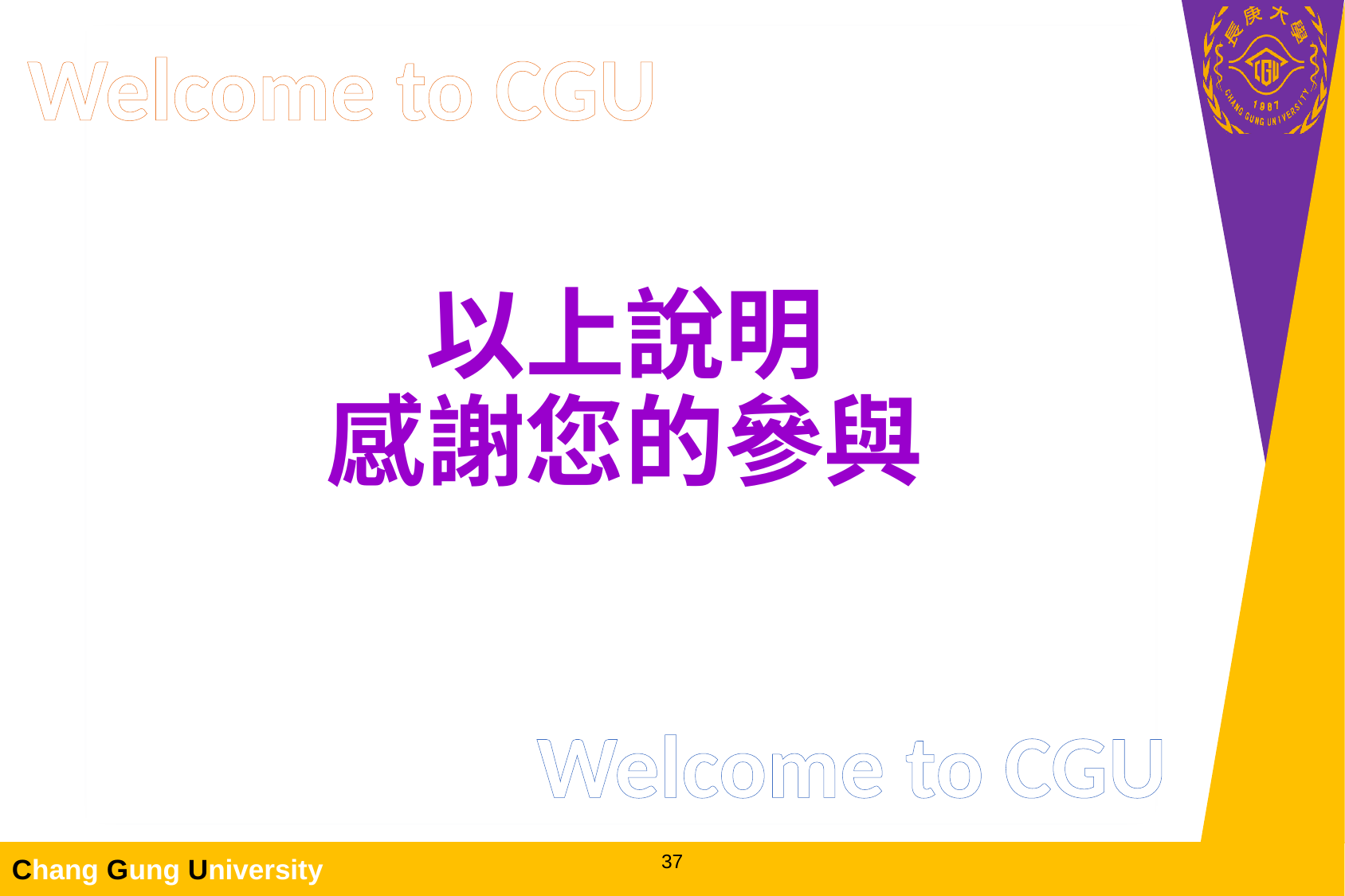

Welcome to CGU
# 以上說明 感謝您的參與
Welcome to CGU
37